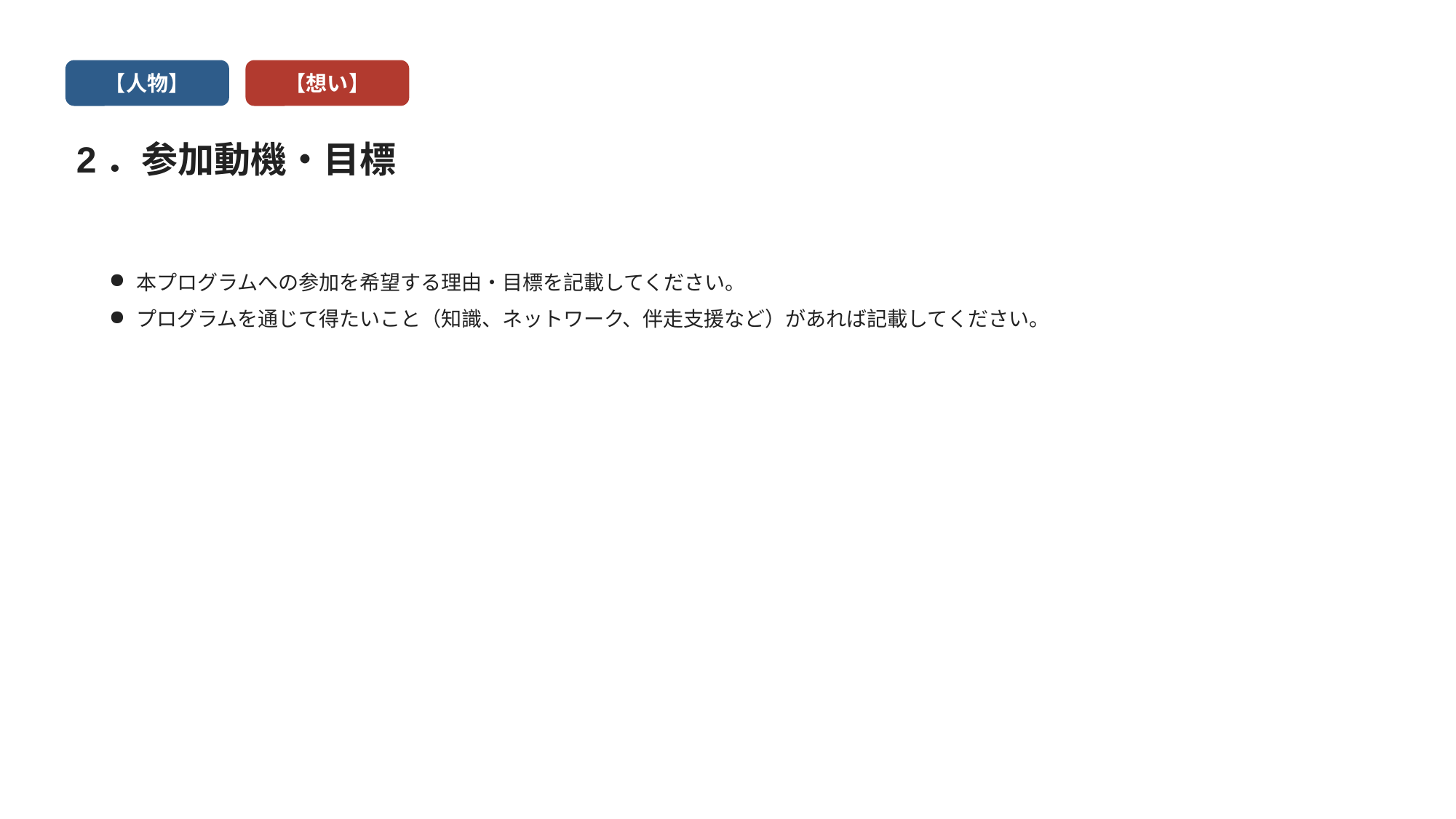

【人物】

【想い】
2．参加動機・目標
本プログラムへの参加を希望する理由・目標を記載してください。
プログラムを通じて得たいこと（知識、ネットワーク、伴走支援など）があれば記載してください。